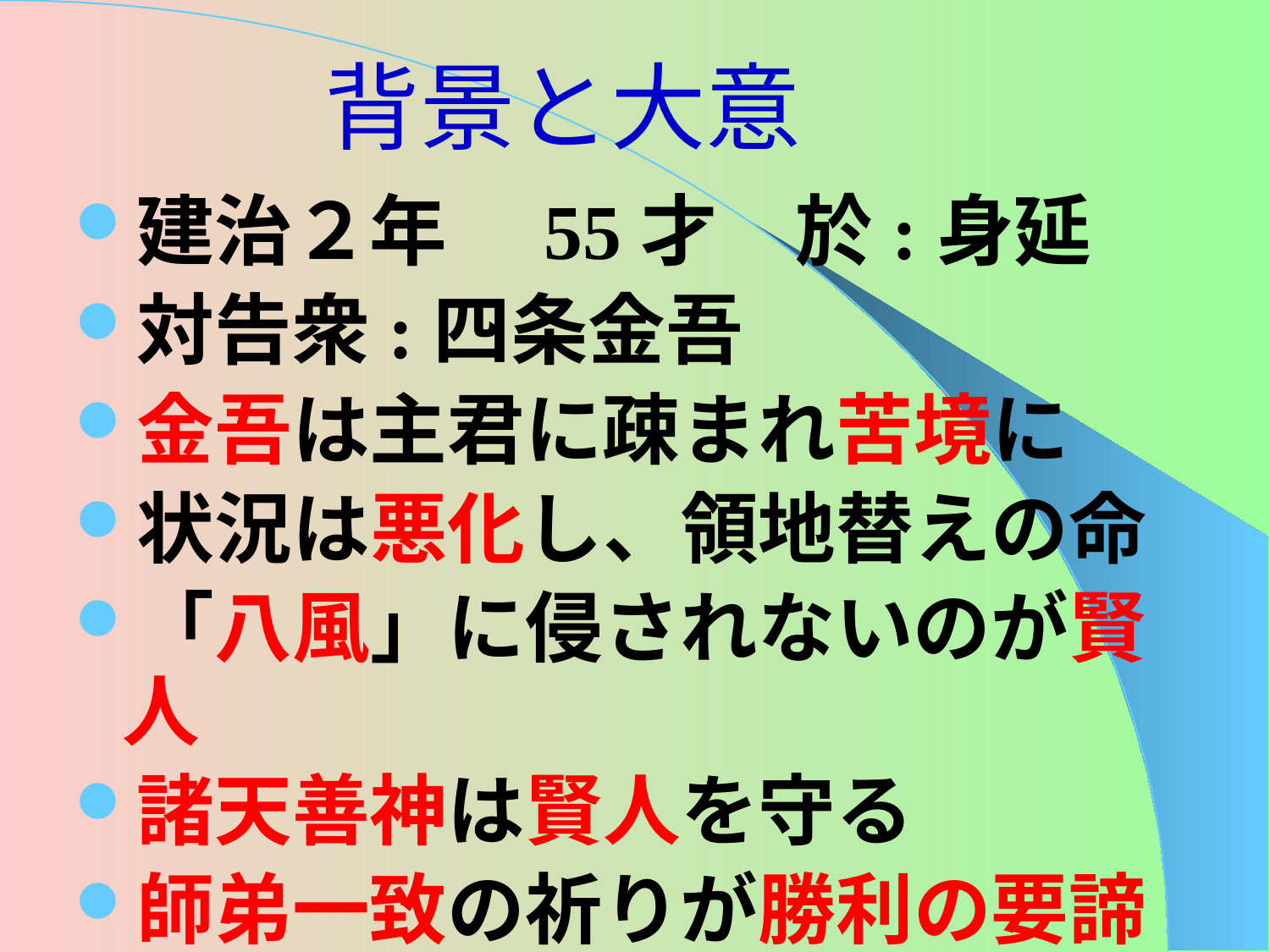

# 背景と大意
建治２年　55才　於:身延
対告衆:四条金吾
金吾は主君に疎まれ苦境に
状況は悪化し、領地替えの命
「八風」に侵されないのが賢人
諸天善神は賢人を守る
師弟一致の祈りが勝利の要諦